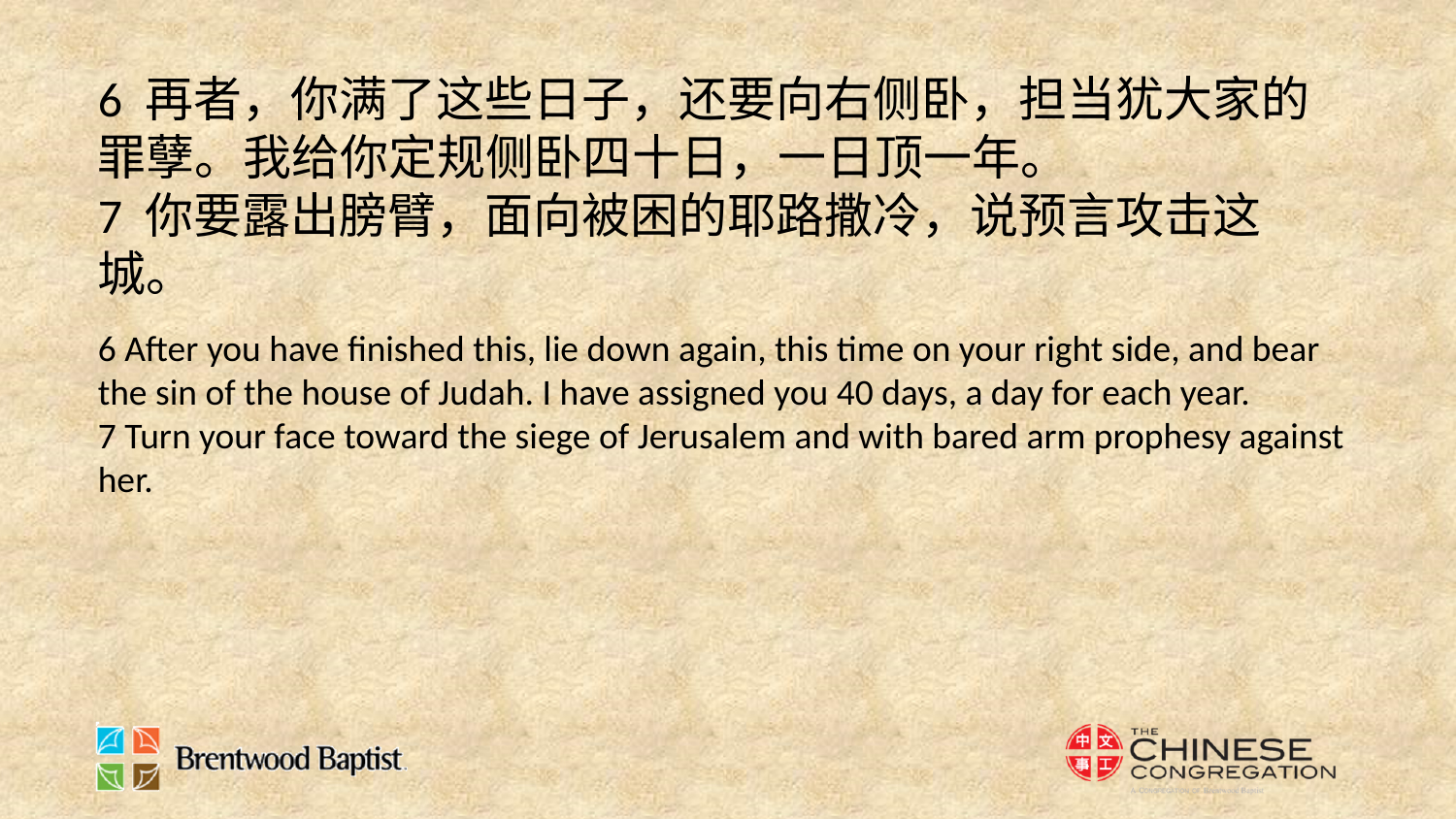

6 再者，你满了这些日子，还要向右侧卧，担当犹大家的罪孽。我给你定规侧卧四十日，一日顶一年。
7 你要露出膀臂，面向被困的耶路撒冷，说预言攻击这城。

6 After you have finished this, lie down again, this time on your right side, and bear the sin of the house of Judah. I have assigned you 40 days, a day for each year.
7 Turn your face toward the siege of Jerusalem and with bared arm prophesy against her.